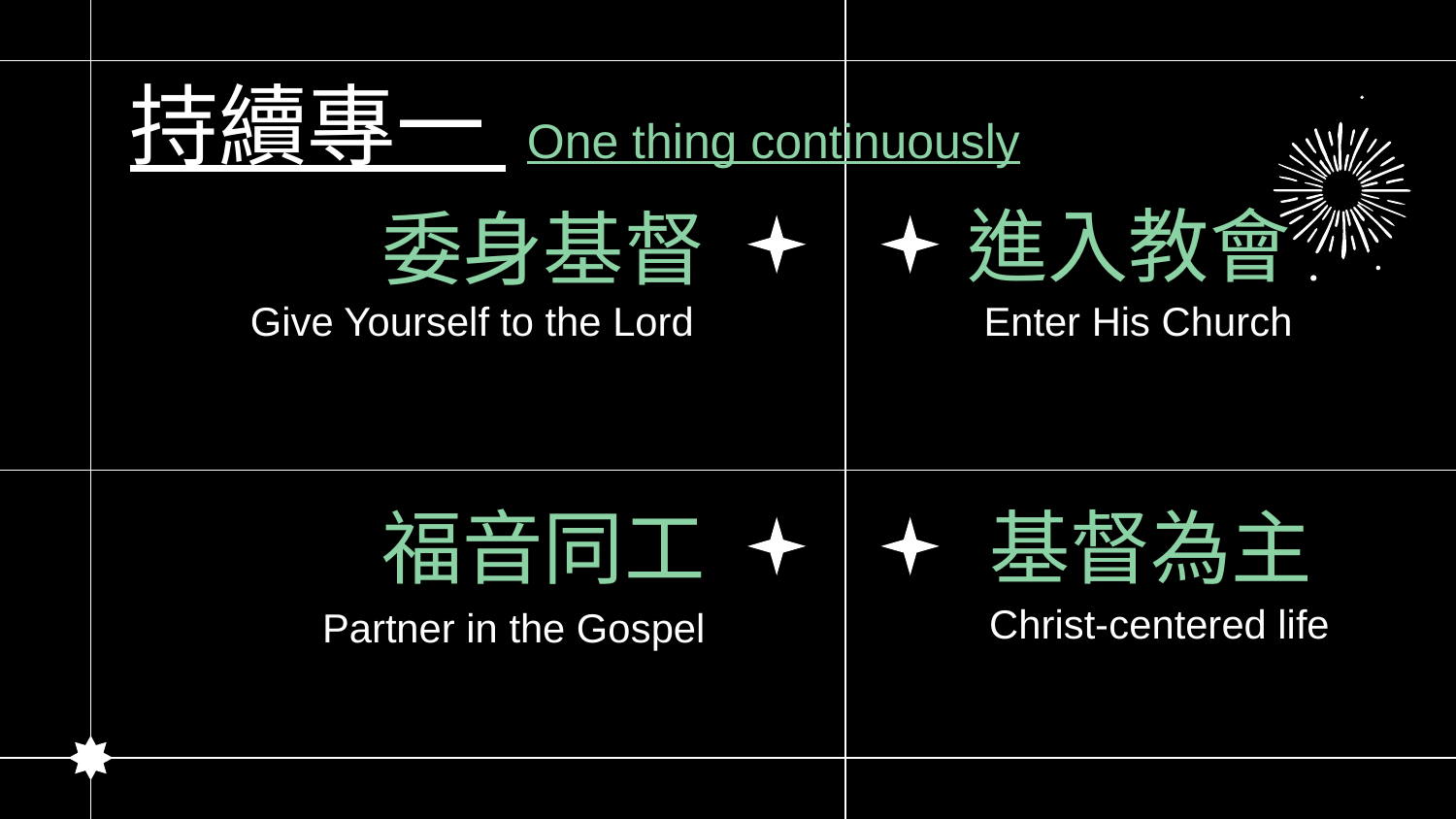

持續專一 One thing continuously

進入教會
委身基督

# Give Yourself to the Lord
Enter His Church

福音同工
基督為主

Christ-centered life
Partner in the Gospel